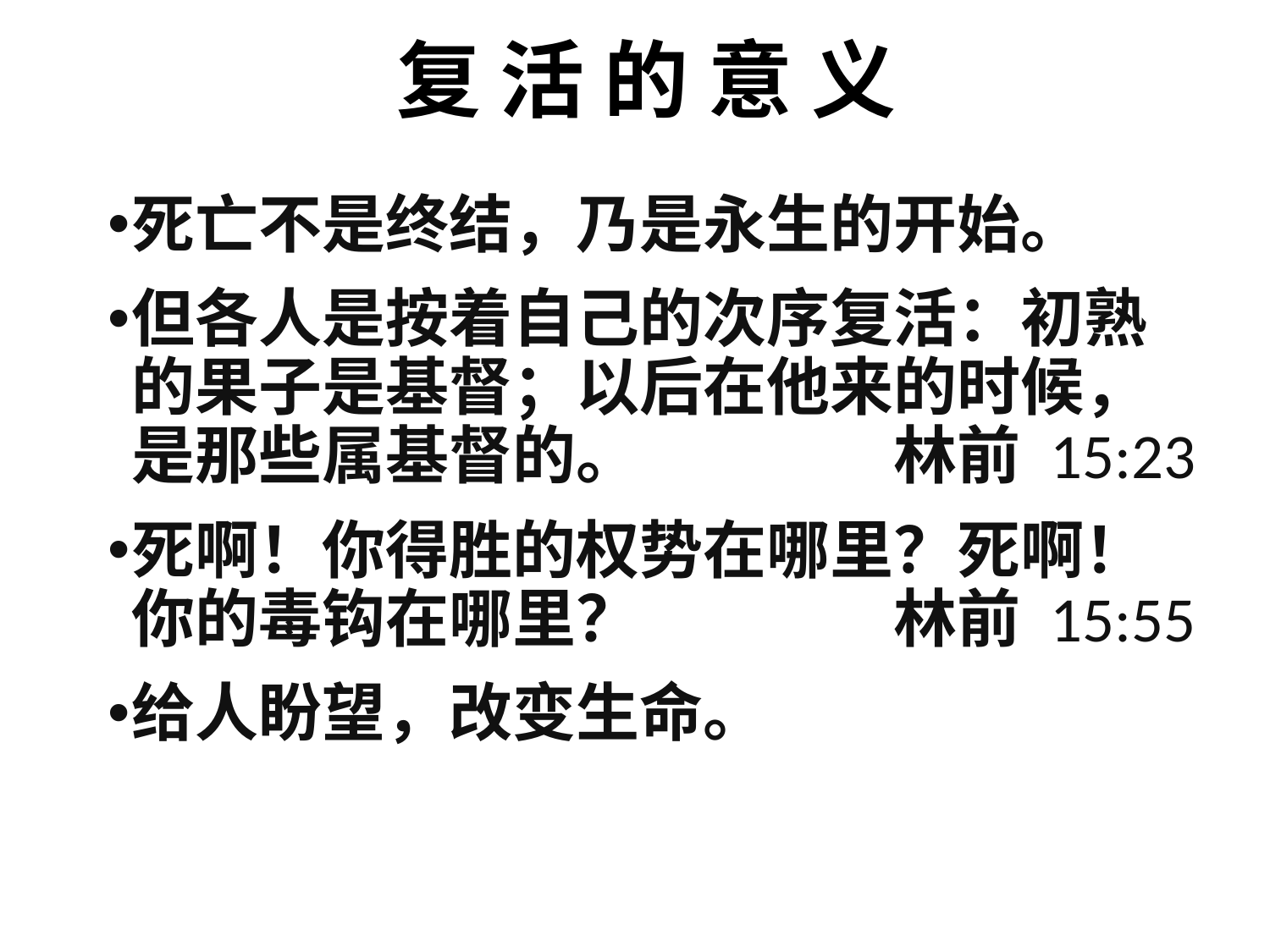

# 复 活 的 意 义
死亡不是终结，乃是永生的开始。
但各人是按着自己的次序复活：初熟的果子是基督；以后在他来的时候，是那些属基督的。		林前 15:23
死啊！你得胜的权势在哪里？死啊！你的毒钩在哪里？		林前 15:55
给人盼望，改变生命。